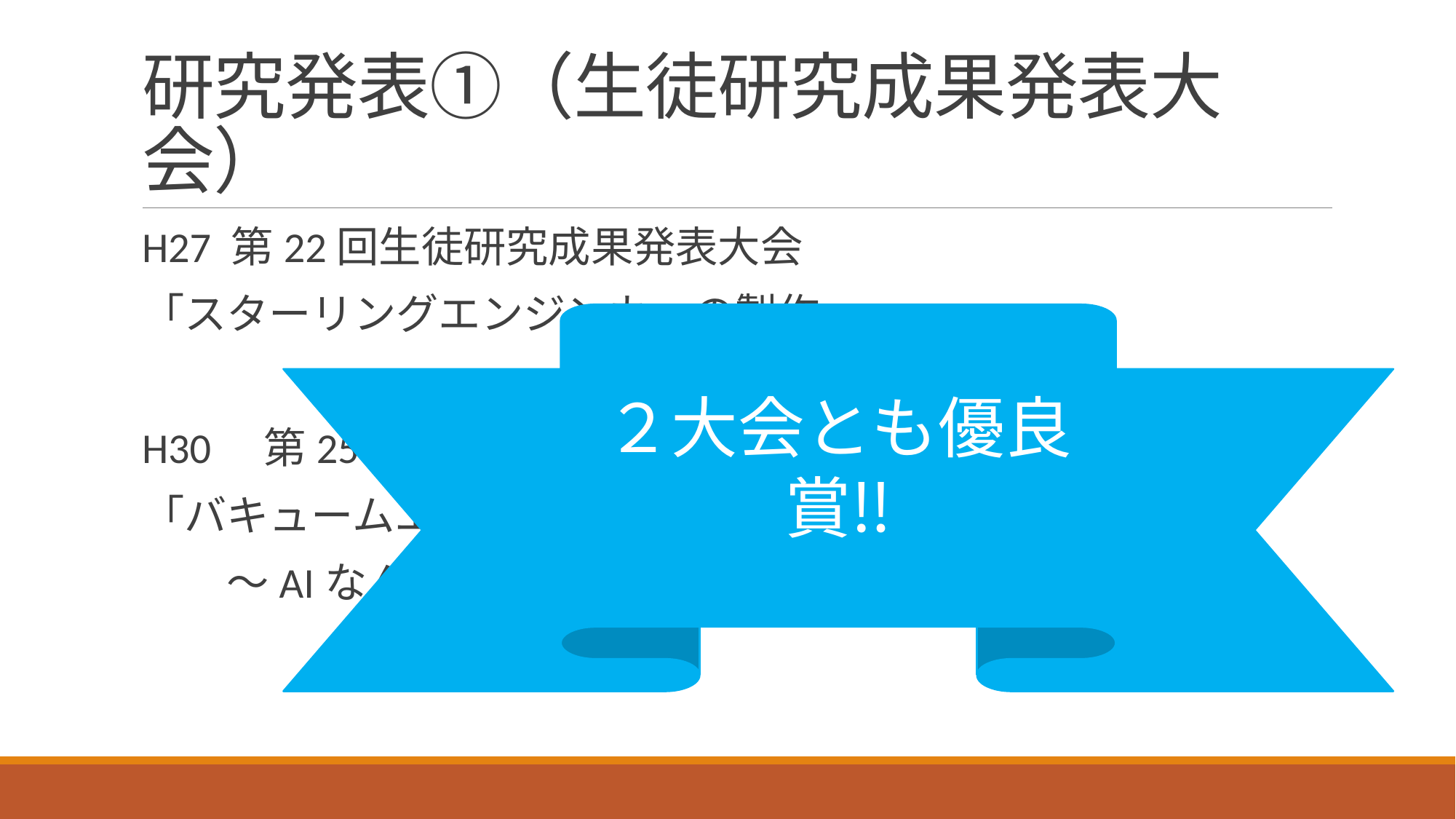

# 研究発表①（生徒研究成果発表大会）
H27 第22回生徒研究成果発表大会
「スターリングエンジンカーの製作」

H30　第25回生徒研究成果発表大会
「バキュームエンジンの製作」
　　～AIなんかに負けないぞ～

２大会とも優良賞‼